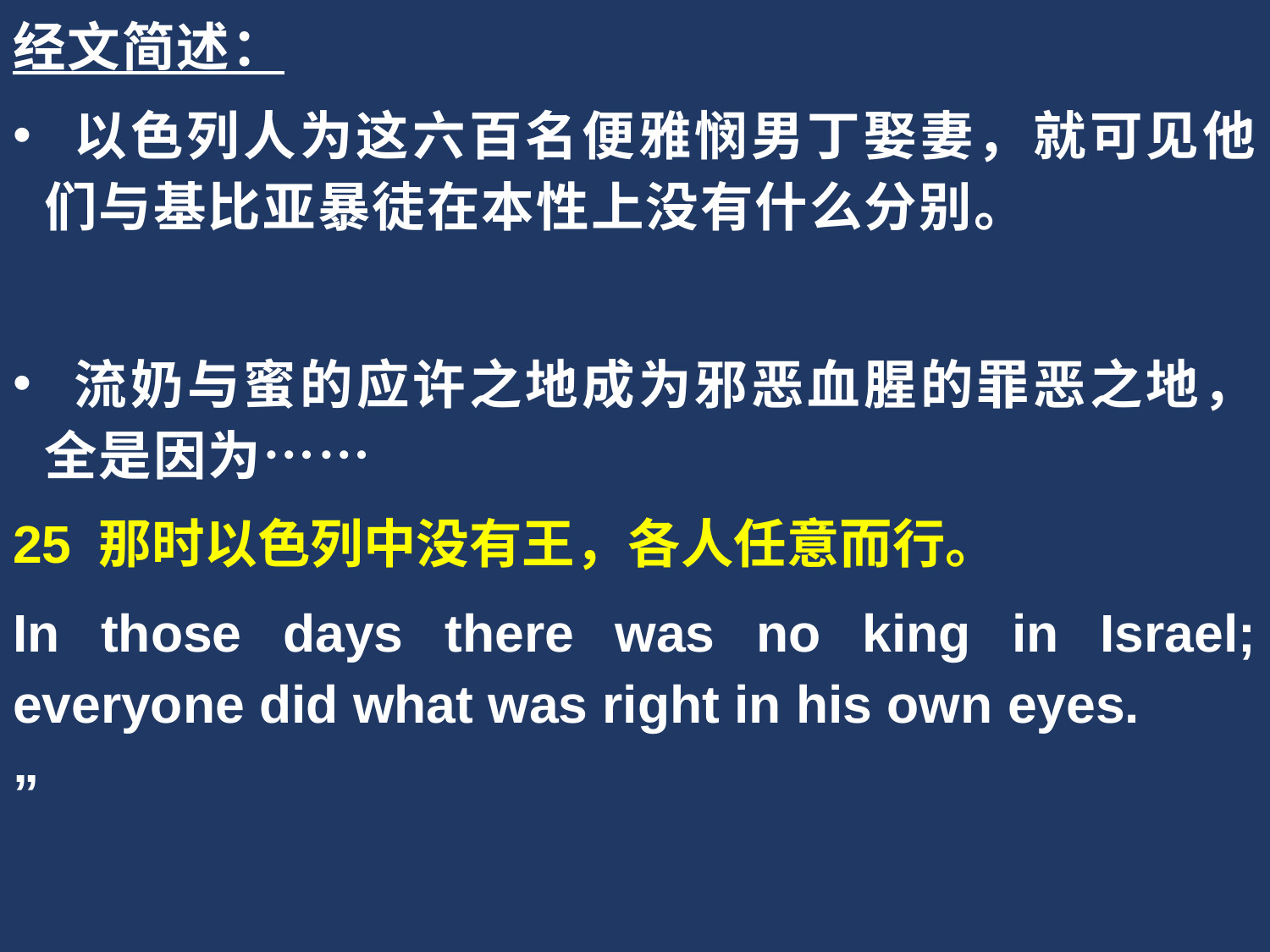

经文简述：
 以色列人为这六百名便雅悯男丁娶妻，就可见他们与基比亚暴徒在本性上没有什么分别。

 流奶与蜜的应许之地成为邪恶血腥的罪恶之地，全是因为……
25 那时以色列中没有王，各人任意而行。
In those days there was no king in Israel; everyone did what was right in his own eyes.
”